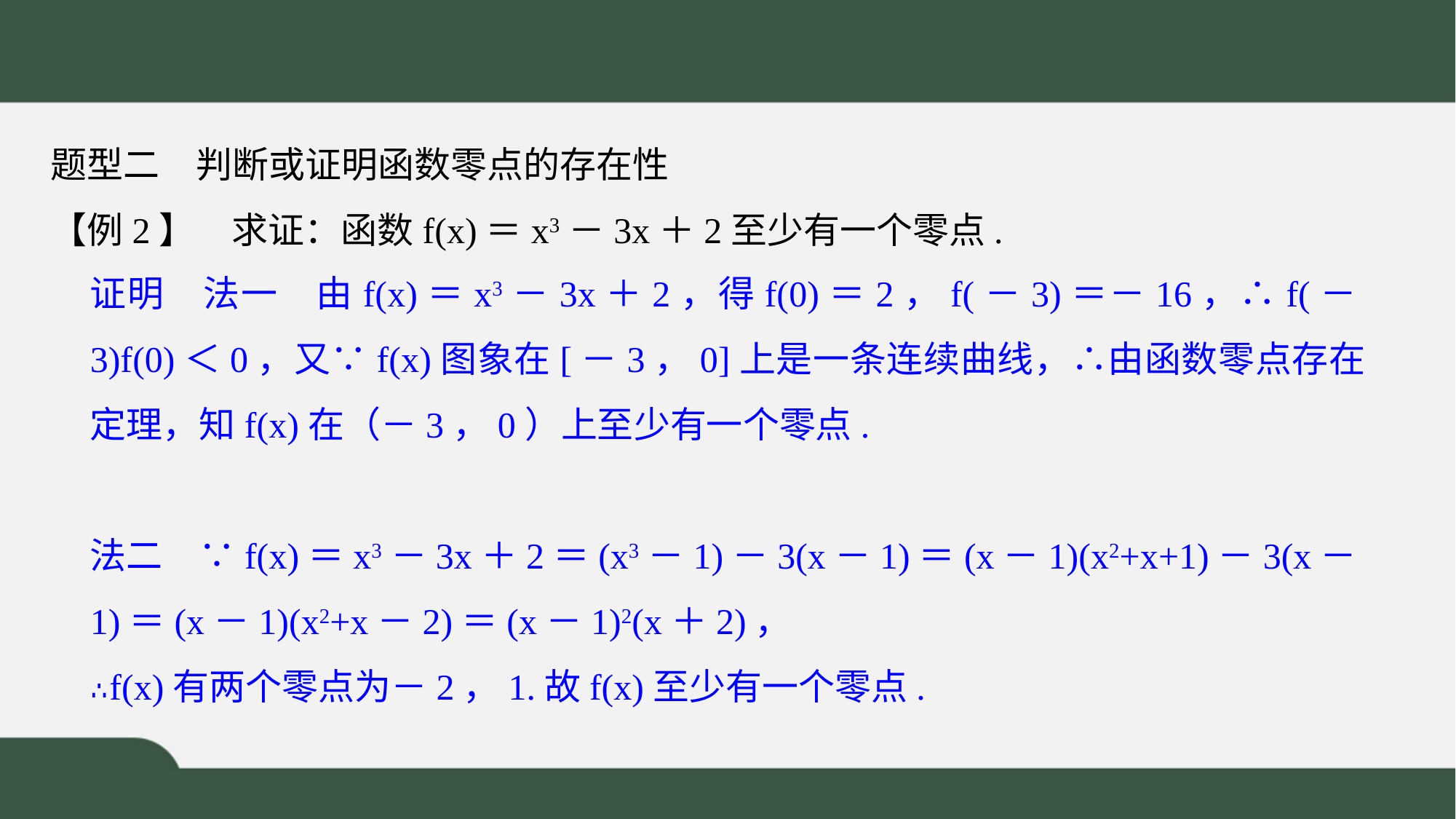

题型二　判断或证明函数零点的存在性
【例2】　求证：函数f(x)＝x3－3x＋2至少有一个零点.
证明　法一　由f(x)＝x3－3x＋2，得f(0)＝2，f(－3)＝－16，∴f(－3)f(0)＜0，又∵f(x)图象在[－3，0]上是一条连续曲线，∴由函数零点存在定理，知f(x)在（－3，0）上至少有一个零点.

法二　∵f(x)＝x3－3x＋2＝(x3－1)－3(x－1)＝(x－1)(x2+x+1)－3(x－1)＝(x－1)(x2+x－2)＝(x－1)2(x＋2)，
∴f(x)有两个零点为－2，1.故f(x)至少有一个零点.